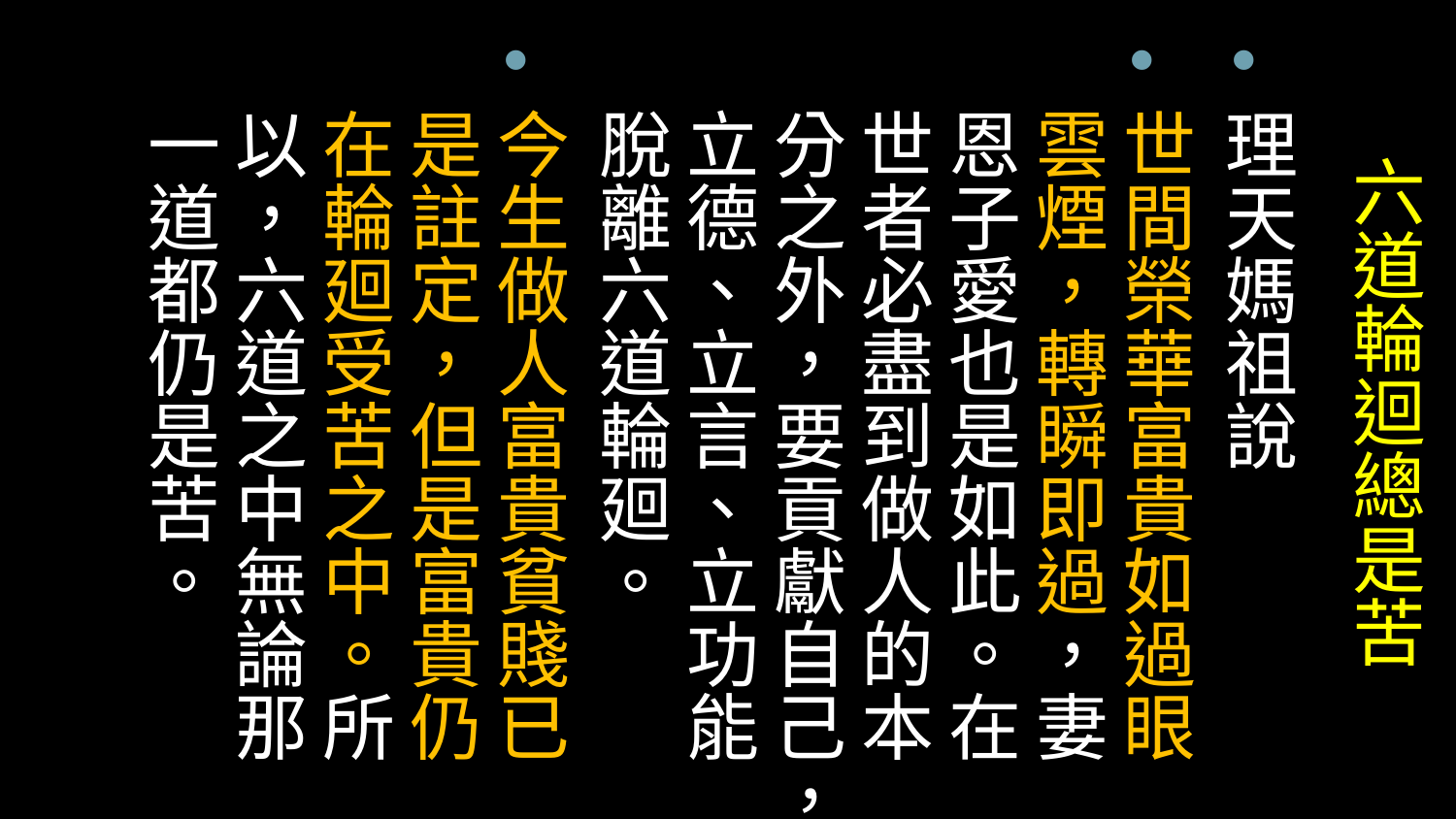

# 六道輪迴總是苦
理天媽祖說
世間榮華富貴如過眼雲煙，轉瞬即過，妻恩子愛也是如此。在世者必盡到做人的本分之外，要貢獻自己，立德、立言、立功能脫離六道輪廻。
今生做人富貴貧賤已是註定，但是富貴仍在輪廻受苦之中。所以，六道之中無論那一道都仍是苦。